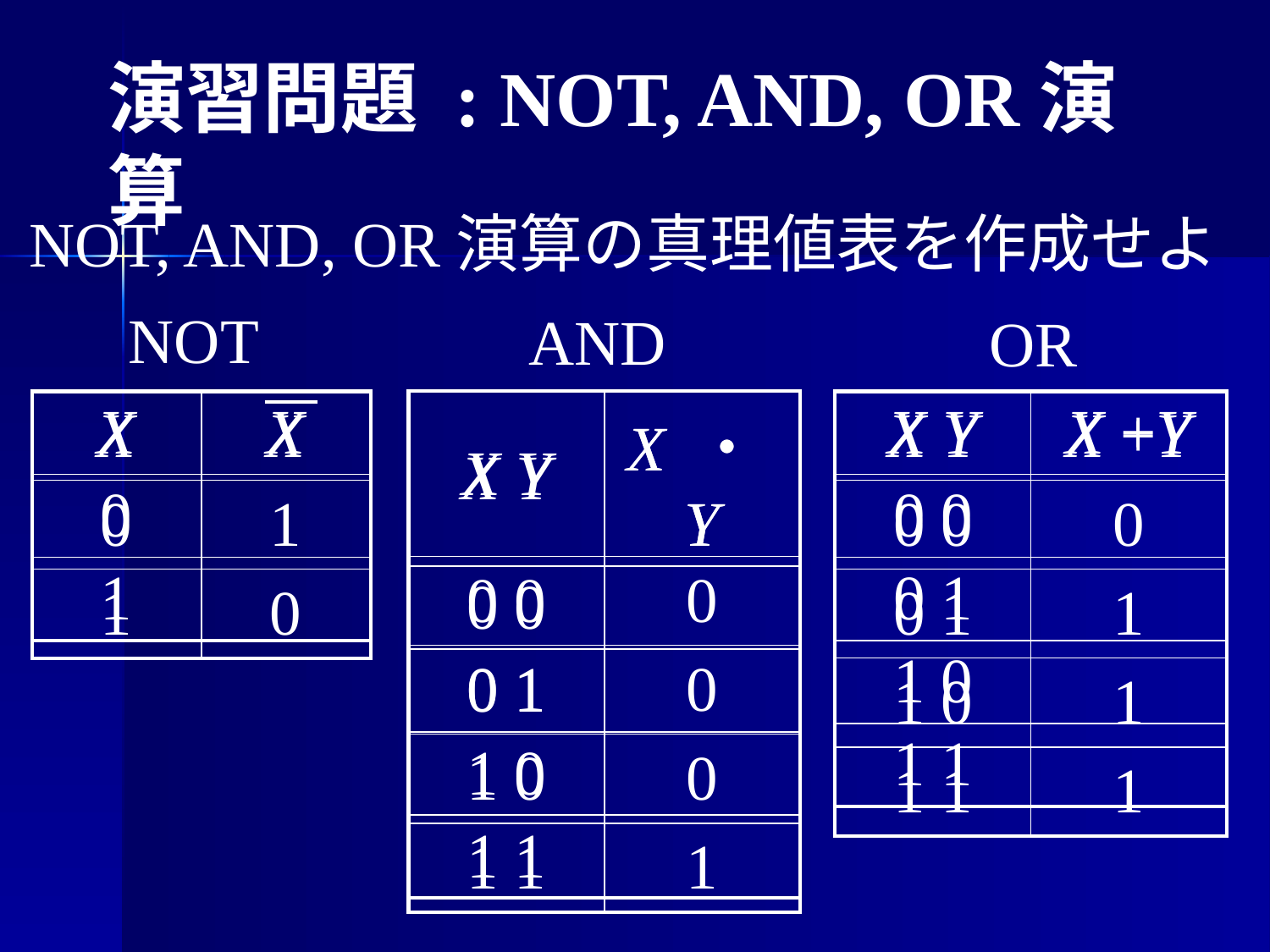

演習問題 : NOT, AND, OR演算
NOT, AND, OR演算の真理値表を作成せよ
NOT
AND
OR
| X | X |
| --- | --- |
| 0 | 1 |
| 1 | 0 |
| X Y | X ・Y |
| --- | --- |
| 0 0 |  |
| 0 1 |  |
| 1 0 |  |
| 1 1 |  |
| X Y | X ・Y |
| --- | --- |
| 0 0 | 0 |
| 0 1 | 0 |
| 1 0 | 0 |
| 1 1 | 1 |
| X Y | X +Y |
| --- | --- |
| 0 0 | 0 |
| 0 1 | 1 |
| 1 0 | 1 |
| 1 1 | 1 |
| X | X |
| --- | --- |
| 0 |  |
| 1 |  |
| X Y | X +Y |
| --- | --- |
| 0 0 |  |
| 0 1 |  |
| 1 0 |  |
| 1 1 |  |